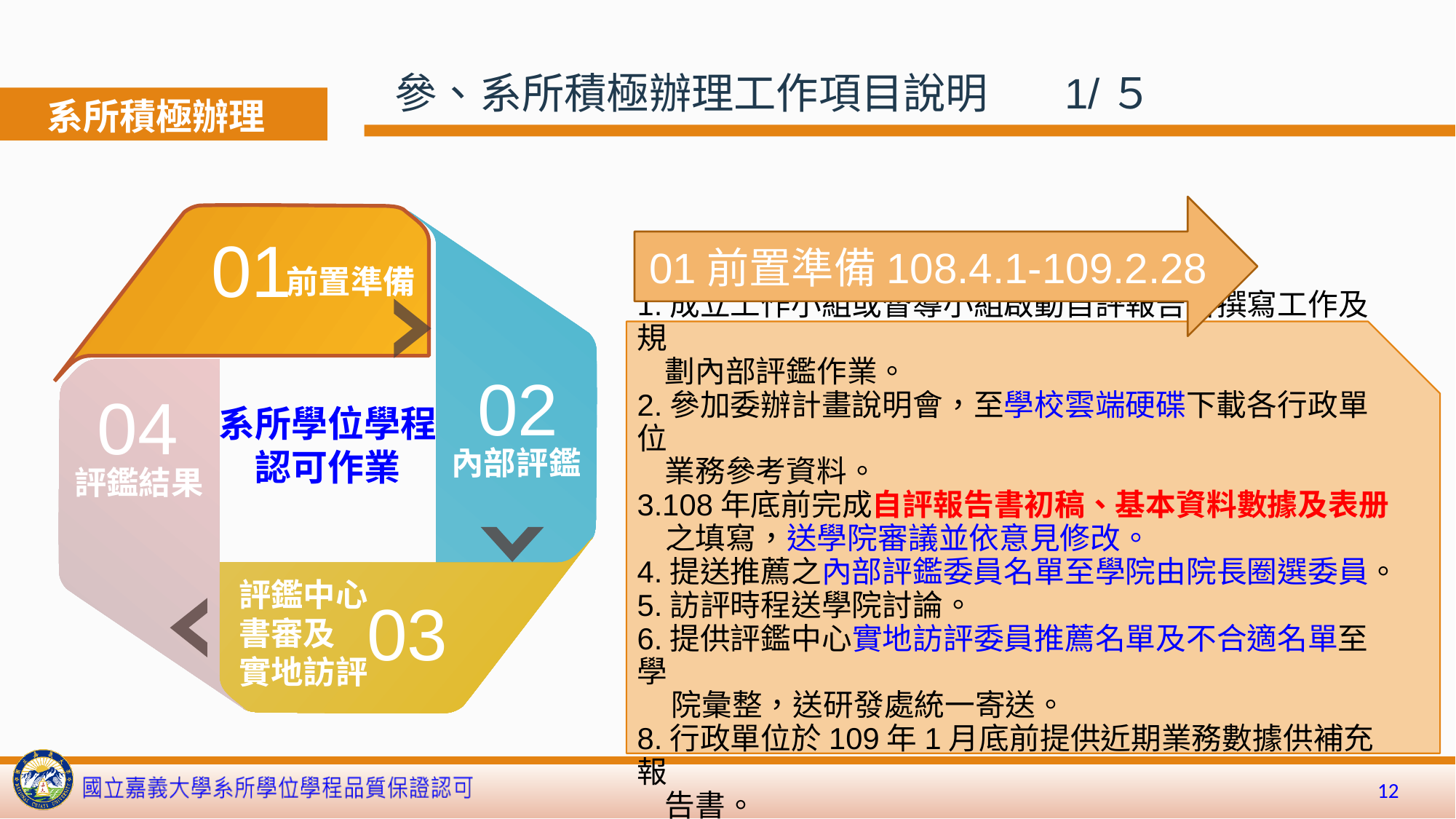

參、系所積極辦理工作項目說明       1/５
系所積極辦理
01前置準備108.4.1-109.2.28

01
前置準備

03

評鑑中心
書審及
實地訪評

內部評鑑
02
04
評鑑結果
系所學位學程
認可作業

1.成立工作小組或督導小組啟動自評報告書撰寫工作及規
   劃內部評鑑作業。
2.參加委辦計畫說明會，至學校雲端硬碟下載各行政單位
   業務參考資料。
3.108年底前完成自評報告書初稿、基本資料數據及表册
   之填寫，送學院審議並依意見修改。
4.提送推薦之內部評鑑委員名單至學院由院長圈選委員。
5.訪評時程送學院討論。
6.提供評鑑中心實地訪評委員推薦名單及不合適名單至學
    院彙整，送研發處統一寄送。
8.行政單位於109年1月底前提供近期業務數據供補充報
   告書。
12